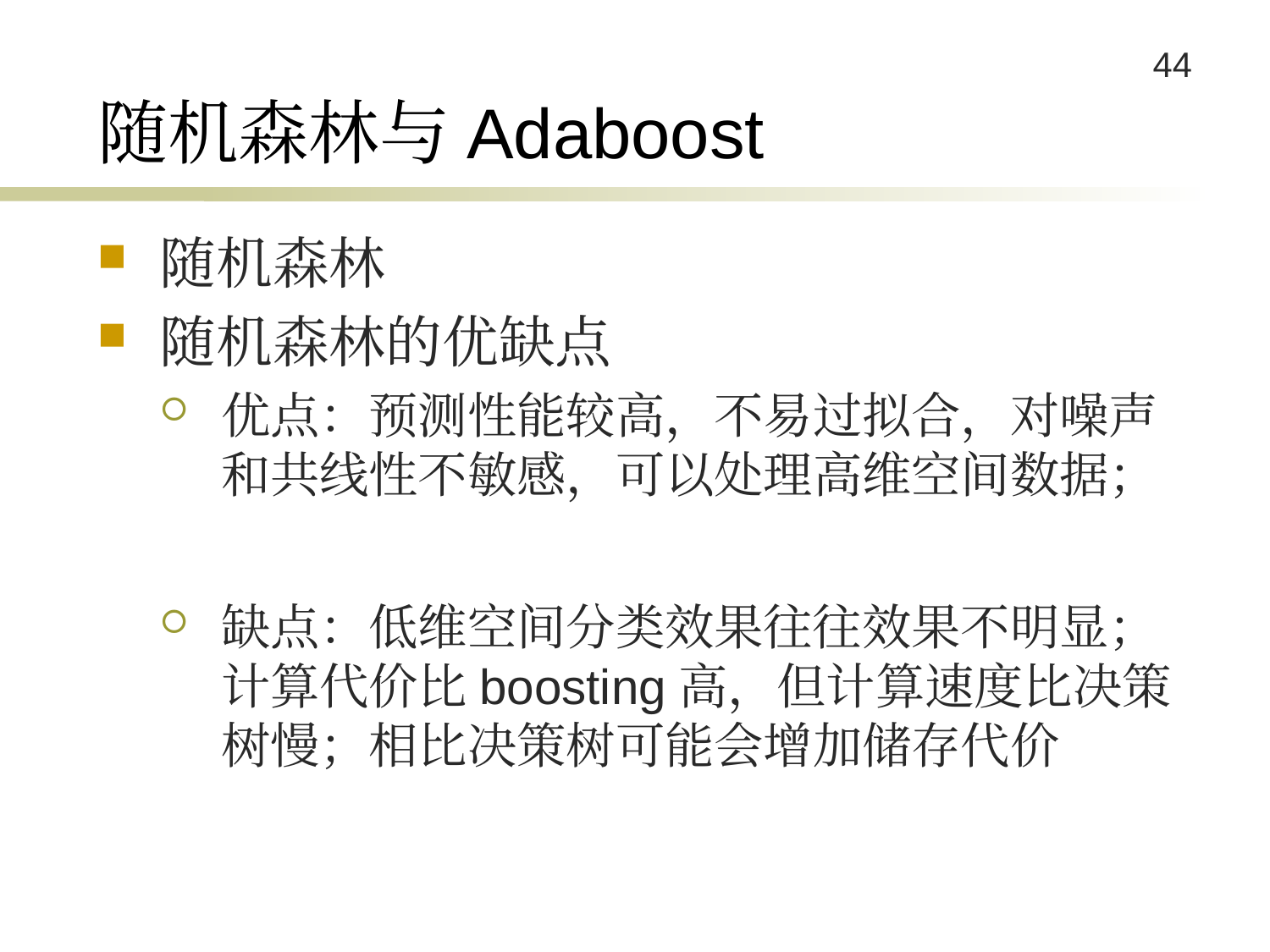

# 随机森林与Adaboost
随机森林
随机森林的优缺点
优点：预测性能较高，不易过拟合，对噪声和共线性不敏感，可以处理高维空间数据；

缺点：低维空间分类效果往往效果不明显；计算代价比boosting高，但计算速度比决策树慢；相比决策树可能会增加储存代价